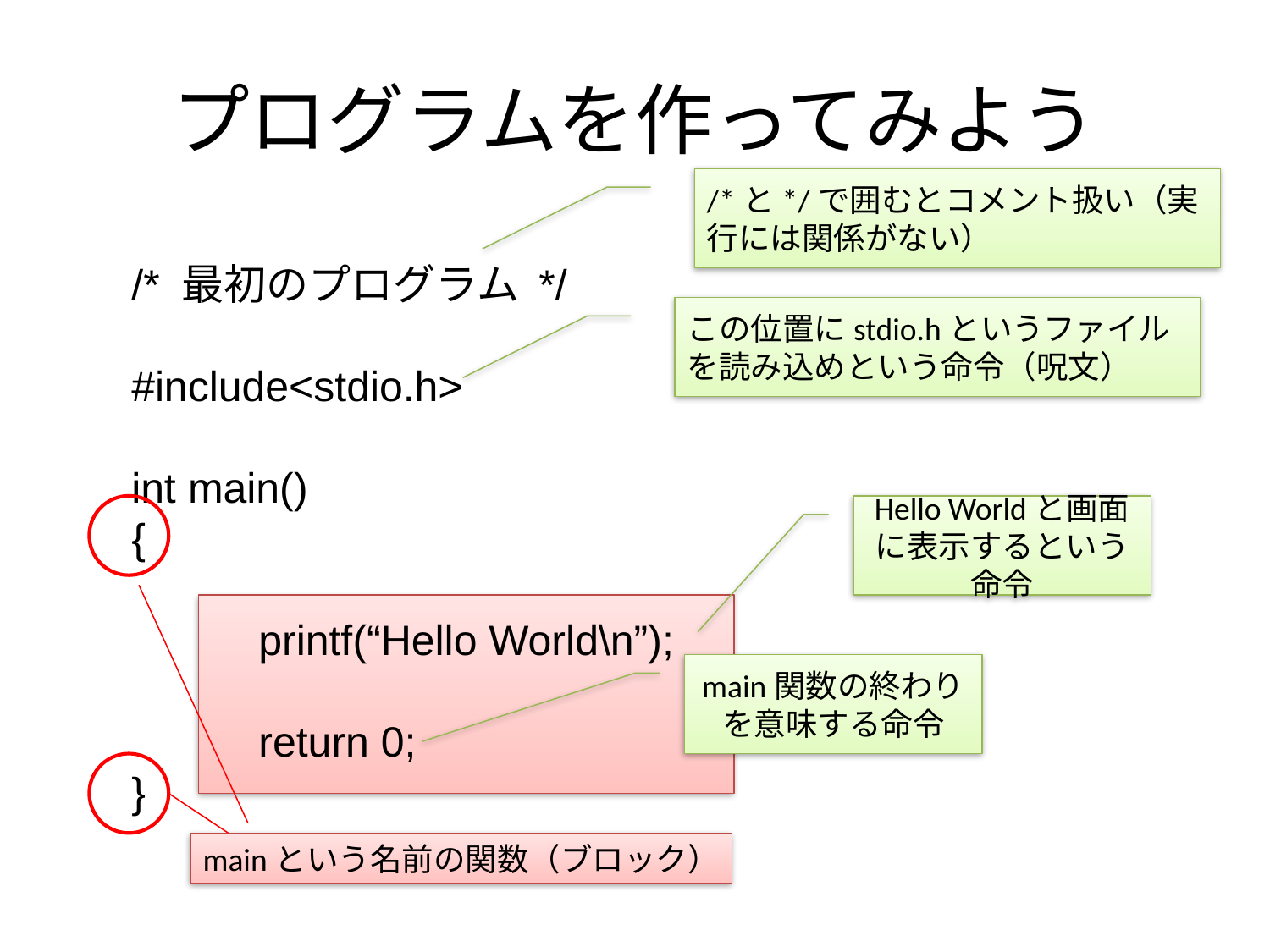

# プログラムを作ってみよう
/*と*/で囲むとコメント扱い（実行には関係がない）
/* 最初のプログラム */

#include<stdio.h>

int main()
{

	printf(“Hello World\n”);

	return 0;
}

この位置にstdio.hというファイルを読み込めという命令（呪文）

Hello Worldと画面に表示するという命令

main関数の終わりを意味する命令

mainという名前の関数（ブロック）